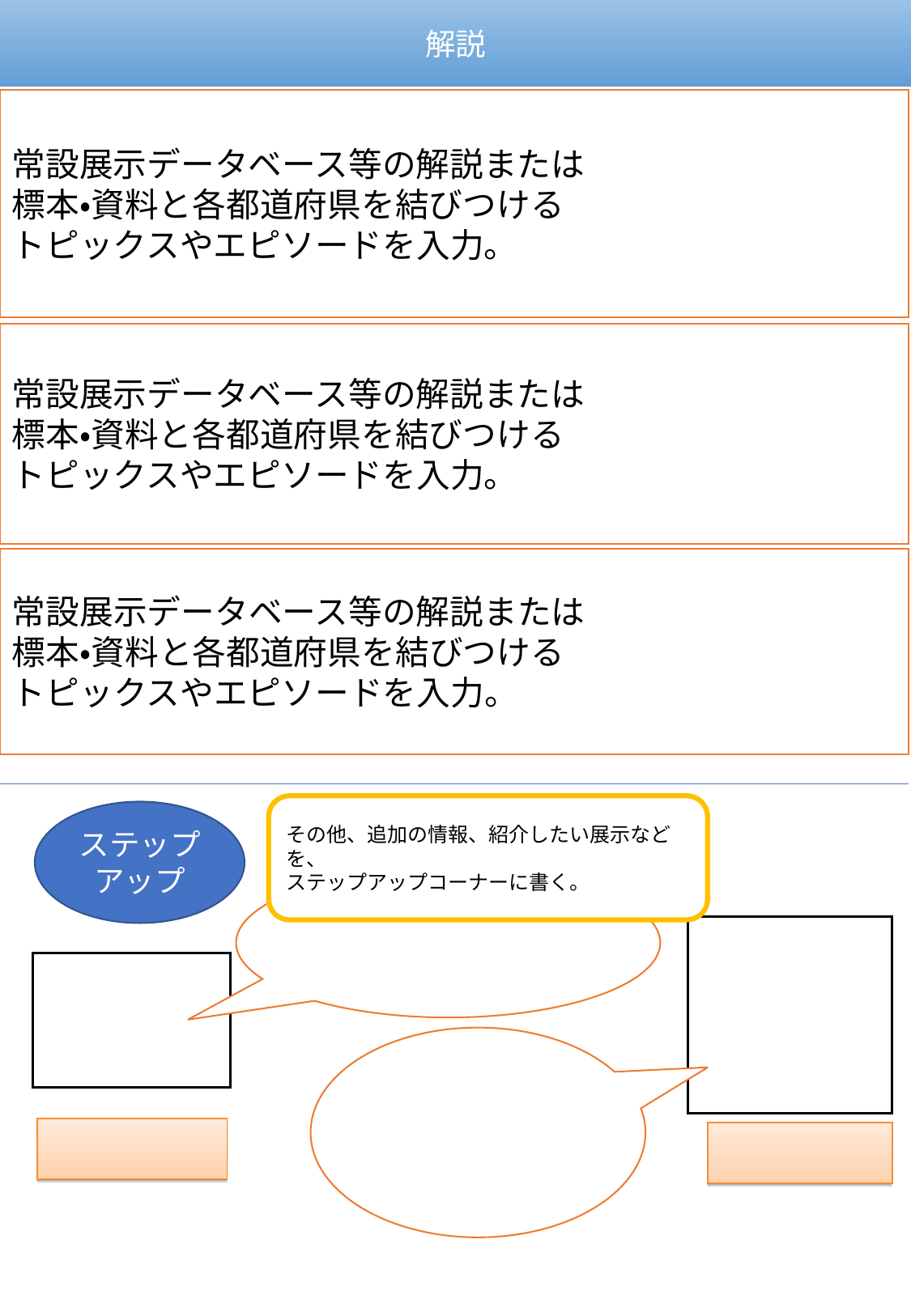

解説
常設展示データベース等の解説または
標本・資料と各都道府県を結びつける
トピックスやエピソードを入力。
常設展示データベース等の解説または
標本・資料と各都道府県を結びつける
トピックスやエピソードを入力。
常設展示データベース等の解説または
標本・資料と各都道府県を結びつける
トピックスやエピソードを入力。
その他、追加の情報、紹介したい展示などを、
ステップアップコーナーに書く。
ステップアップ